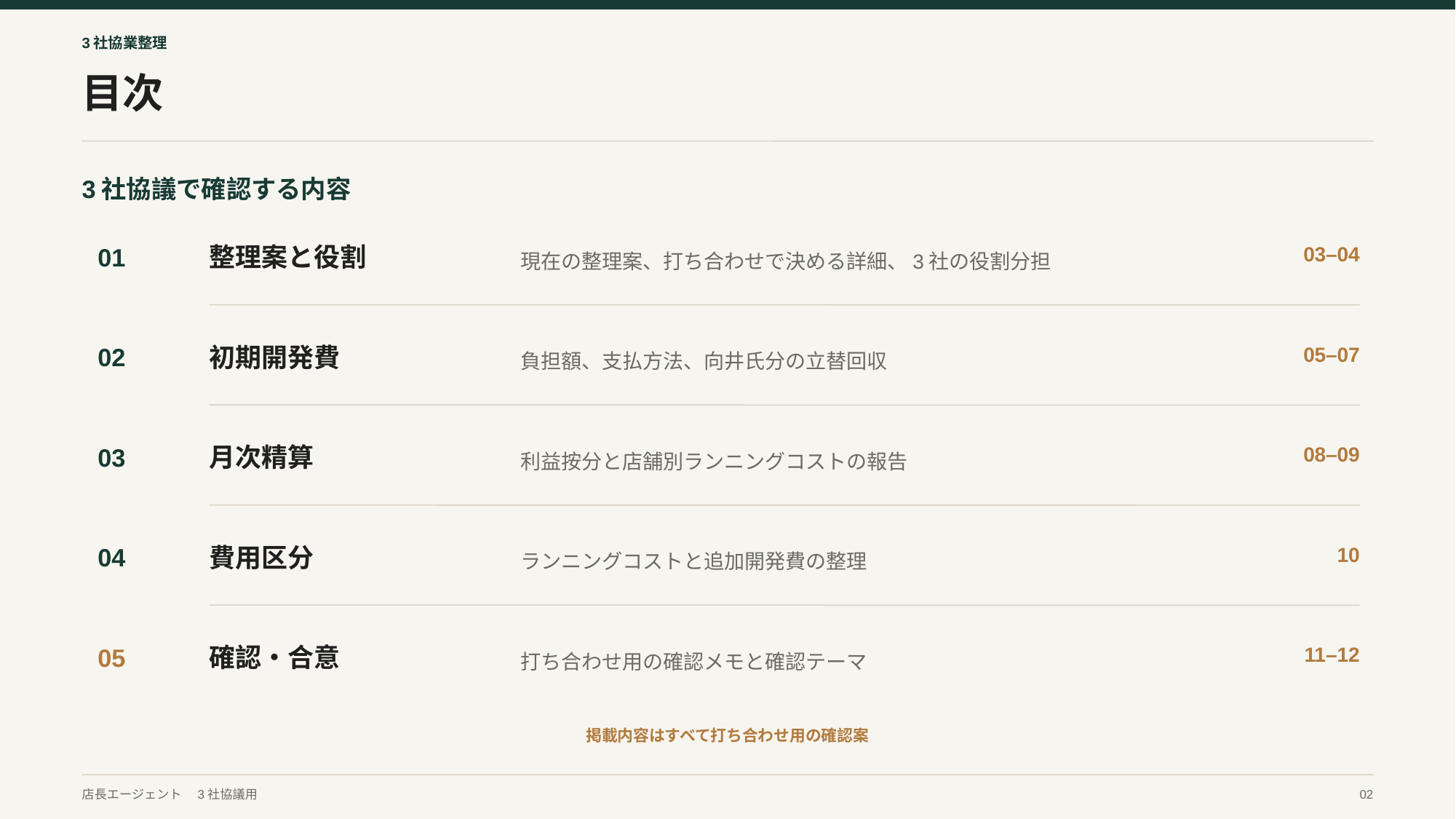

3社協業整理
目次

3社協議で確認する内容
整理案と役割
01
03–04
現在の整理案、打ち合わせで決める詳細、3社の役割分担

初期開発費
02
05–07
負担額、支払方法、向井氏分の立替回収

月次精算
03
08–09
利益按分と店舗別ランニングコストの報告

費用区分
04
10
ランニングコストと追加開発費の整理

確認・合意
05
11–12
打ち合わせ用の確認メモと確認テーマ
掲載内容はすべて打ち合わせ用の確認案

店長エージェント　3社協議用
02